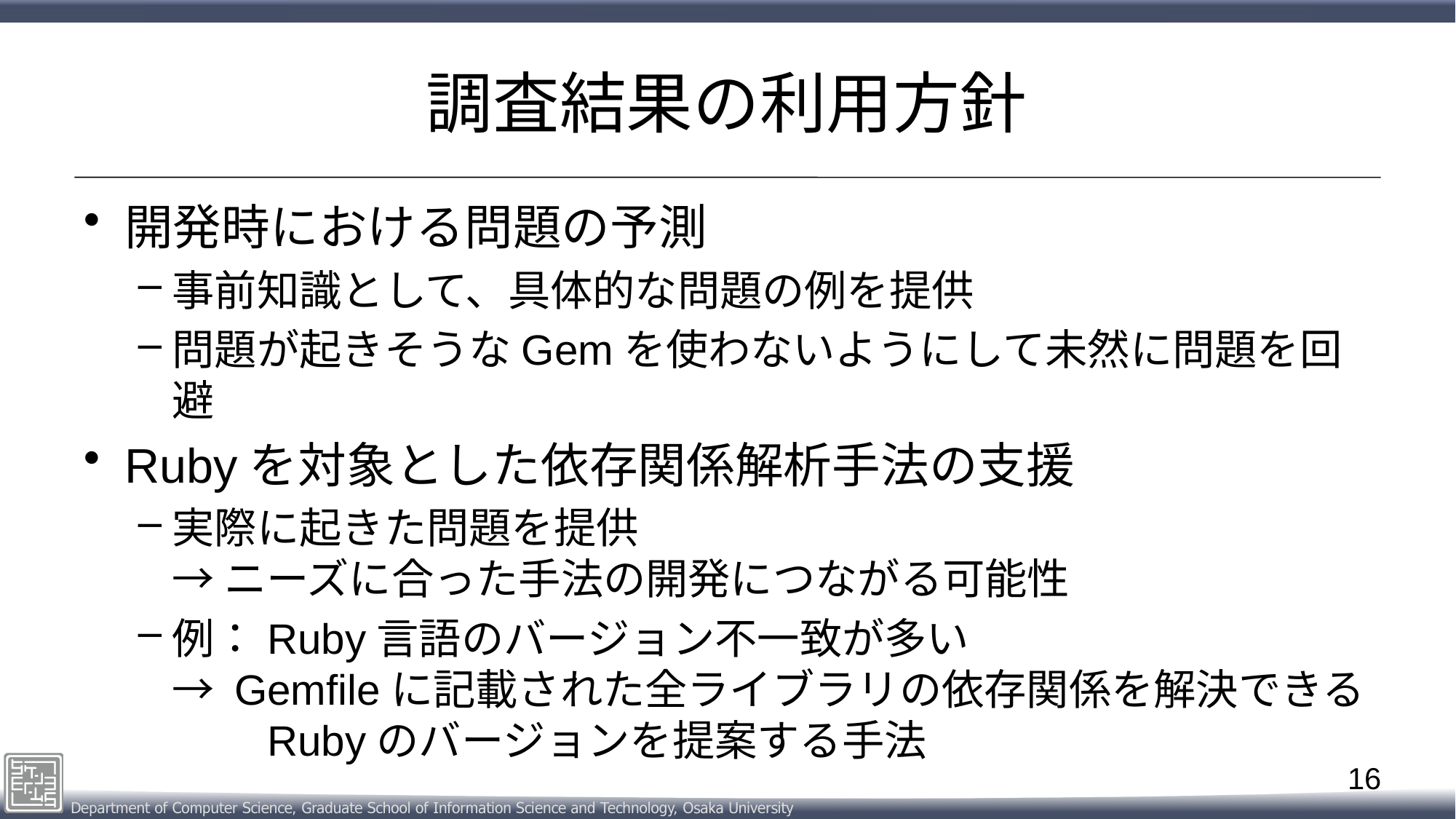

# 調査結果の利用方針
開発時における問題の予測
事前知識として、具体的な問題の例を提供
問題が起きそうなGemを使わないようにして未然に問題を回避
Rubyを対象とした依存関係解析手法の支援
実際に起きた問題を提供
→ ニーズに合った手法の開発につながる可能性
例：Ruby言語のバージョン不一致が多い
→ Gemfileに記載された全ライブラリの依存関係を解決できる
　　Rubyのバージョンを提案する手法

16